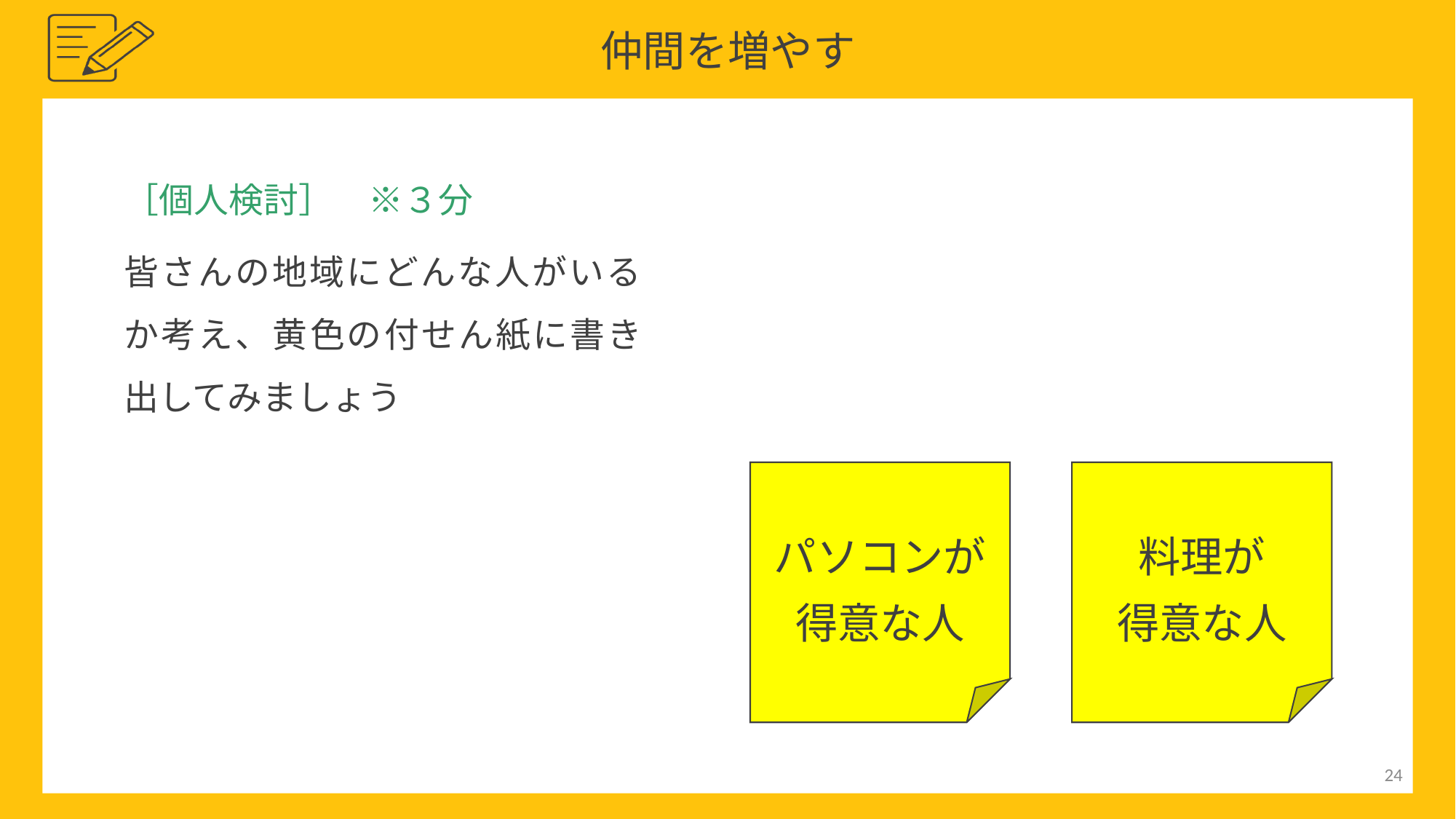

仲間を増やす
［個人検討］　※３分
皆さんの地域にどんな人がいるか考え、黄色の付せん紙に書き出してみましょう
パソコンが
得意な人
料理が
得意な人
24